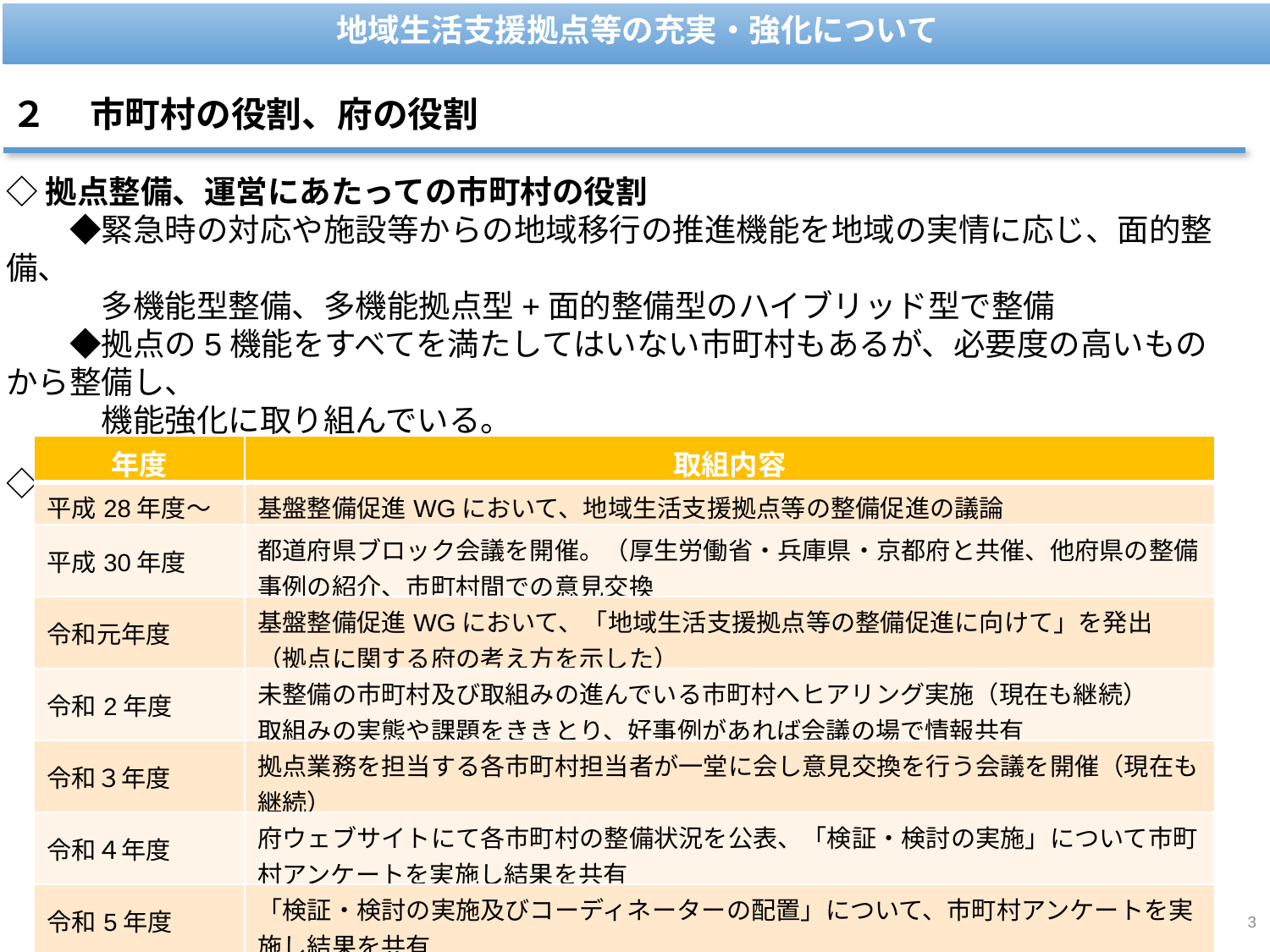

地域生活支援拠点等の充実・強化について

２　 市町村の役割、府の役割
◇拠点整備、運営にあたっての市町村の役割
　　◆緊急時の対応や施設等からの地域移行の推進機能を地域の実情に応じ、面的整備、
　　　多機能型整備、多機能拠点型+面的整備型のハイブリッド型で整備
　　◆拠点の5機能をすべてを満たしてはいない市町村もあるが、必要度の高いものから整備し、
　　　機能強化に取り組んでいる。

◇府のバックアップ機能としての取り組み

| 年度 | 取組内容 |
| --- | --- |
| 平成28年度～ | 基盤整備促進WGにおいて、地域生活支援拠点等の整備促進の議論 |
| 平成30年度 | 都道府県ブロック会議を開催。（厚生労働省・兵庫県・京都府と共催、他府県の整備事例の紹介、市町村間での意見交換 |
| 令和元年度 | 基盤整備促進WGにおいて、「地域生活支援拠点等の整備促進に向けて」を発出（拠点に関する府の考え方を示した） |
| 令和2年度 | 未整備の市町村及び取組みの進んでいる市町村へヒアリング実施（現在も継続） 取組みの実態や課題をききとり、好事例があれば会議の場で情報共有 |
| 令和３年度 | 拠点業務を担当する各市町村担当者が一堂に会し意見交換を行う会議を開催（現在も継続） |
| 令和４年度 | 府ウェブサイトにて各市町村の整備状況を公表、「検証・検討の実施」について市町村アンケートを実施し結果を共有 |
| 令和5年度 | 「検証・検討の実施及びコーディネーターの配置」について、市町村アンケートを実施し結果を共有 |
3